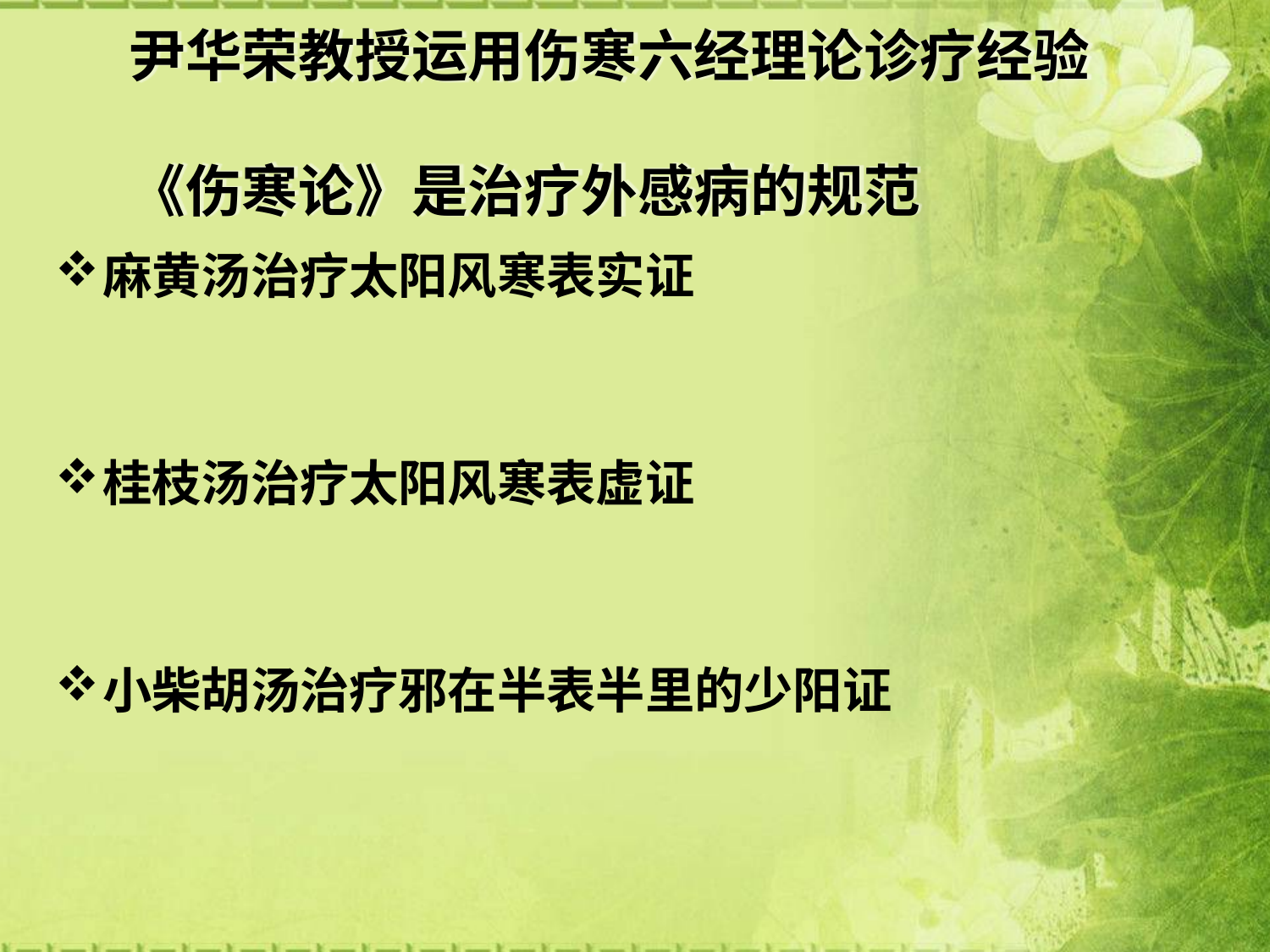

# 尹华荣教授运用伤寒六经理论诊疗经验 《伤寒论》是治疗外感病的规范

麻黄汤治疗太阳风寒表实证

桂枝汤治疗太阳风寒表虚证

小柴胡汤治疗邪在半表半里的少阳证